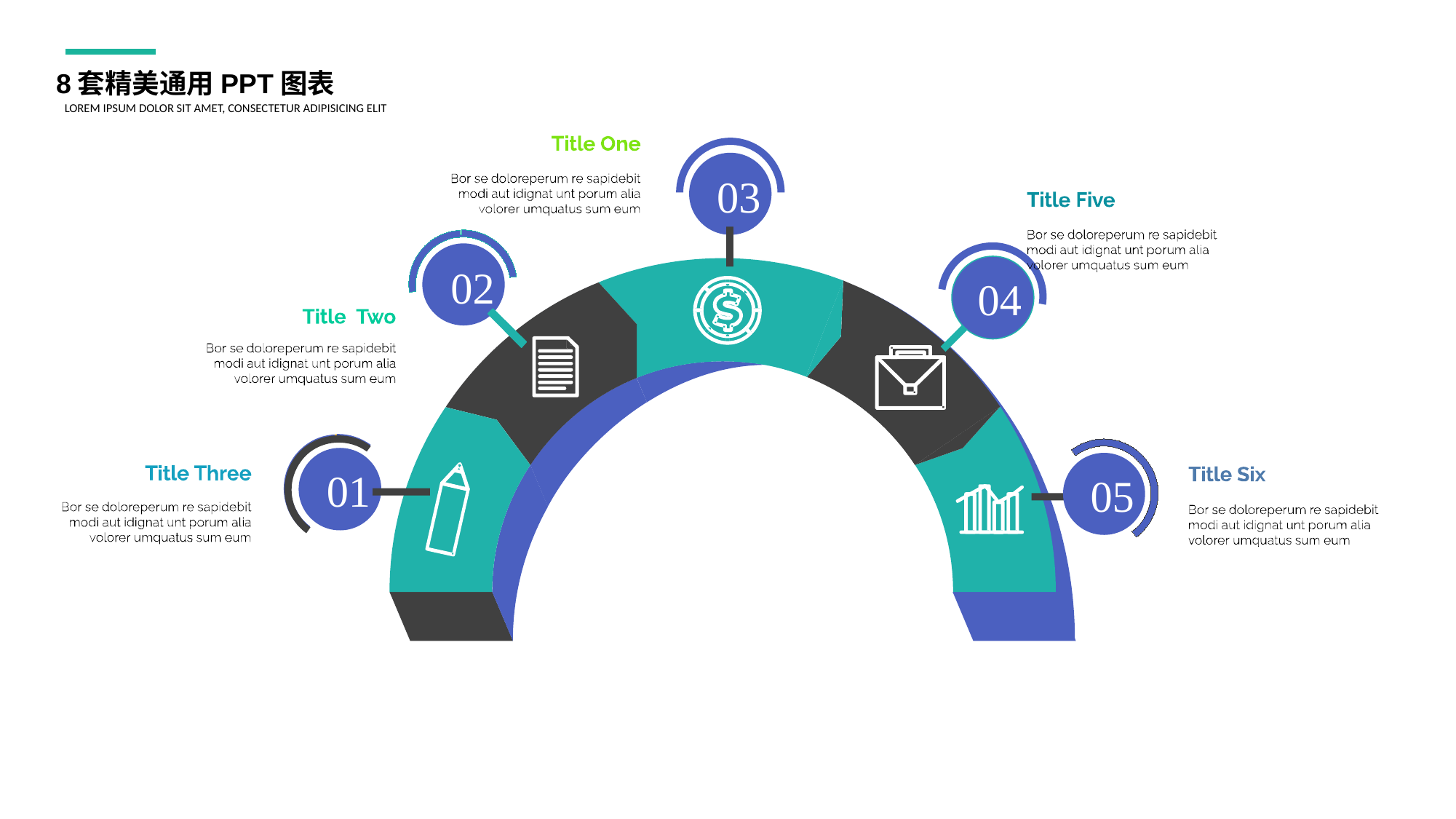

8套精美通用PPT图表
LOREM IPSUM DOLOR SIT AMET, CONSECTETUR ADIPISICING ELIT

03

02
04

01

05